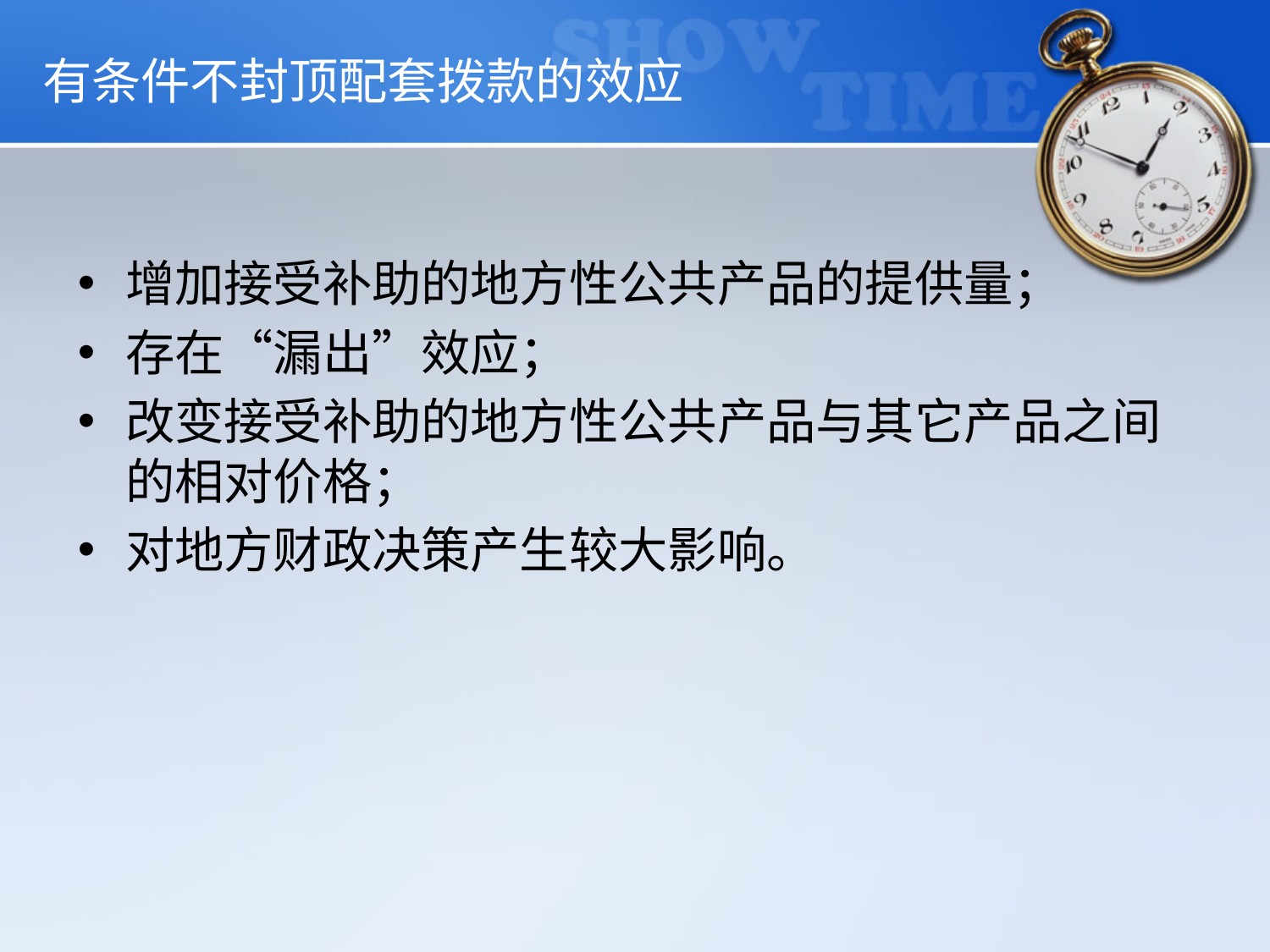

# 有条件不封顶配套拨款的效应
增加接受补助的地方性公共产品的提供量；
存在“漏出”效应；
改变接受补助的地方性公共产品与其它产品之间的相对价格；
对地方财政决策产生较大影响。